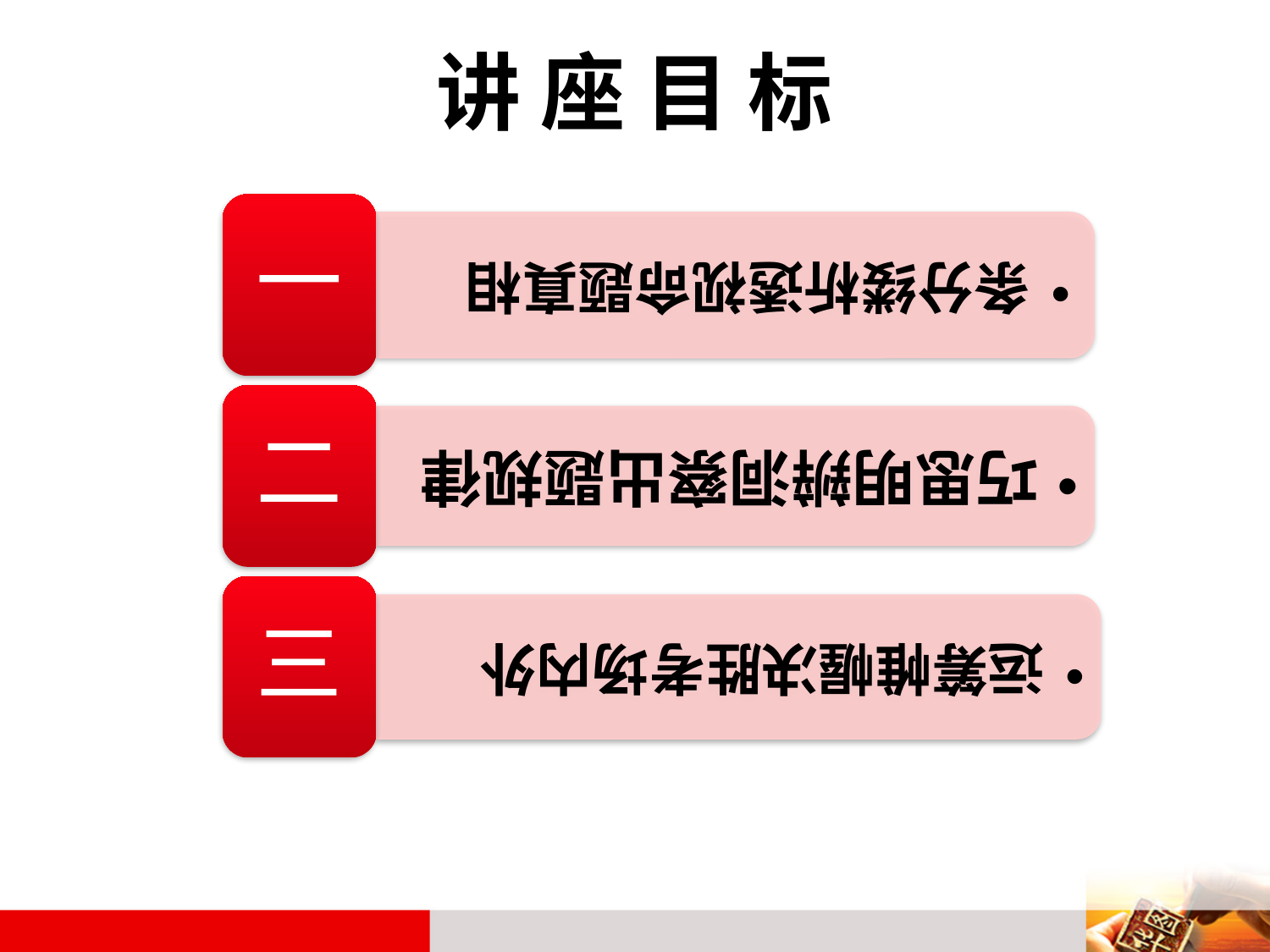

讲 座 目 标
条分缕析透视命题真相
一
巧思明辨洞察出题规律
二
运筹帷幄决胜考场内外
三